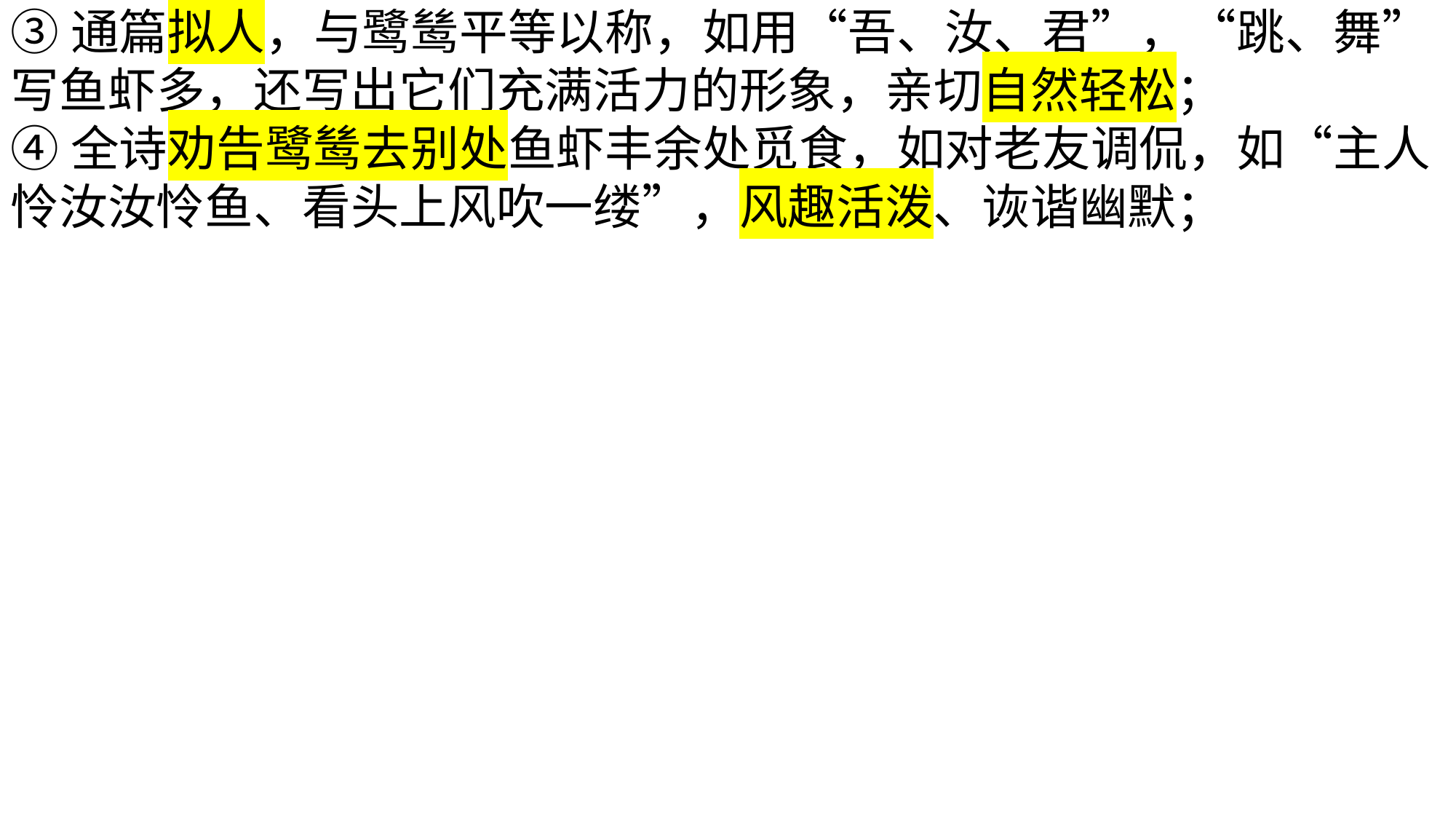

③通篇拟人，与鹭鸶平等以称，如用“吾、汝、君”，“跳、舞”写鱼虾多，还写出它们充满活力的形象，亲切自然轻松；
④全诗劝告鹭鸶去别处鱼虾丰余处觅食，如对老友调侃，如“主人怜汝汝怜鱼、看头上风吹一缕”，风趣活泼、诙谐幽默；